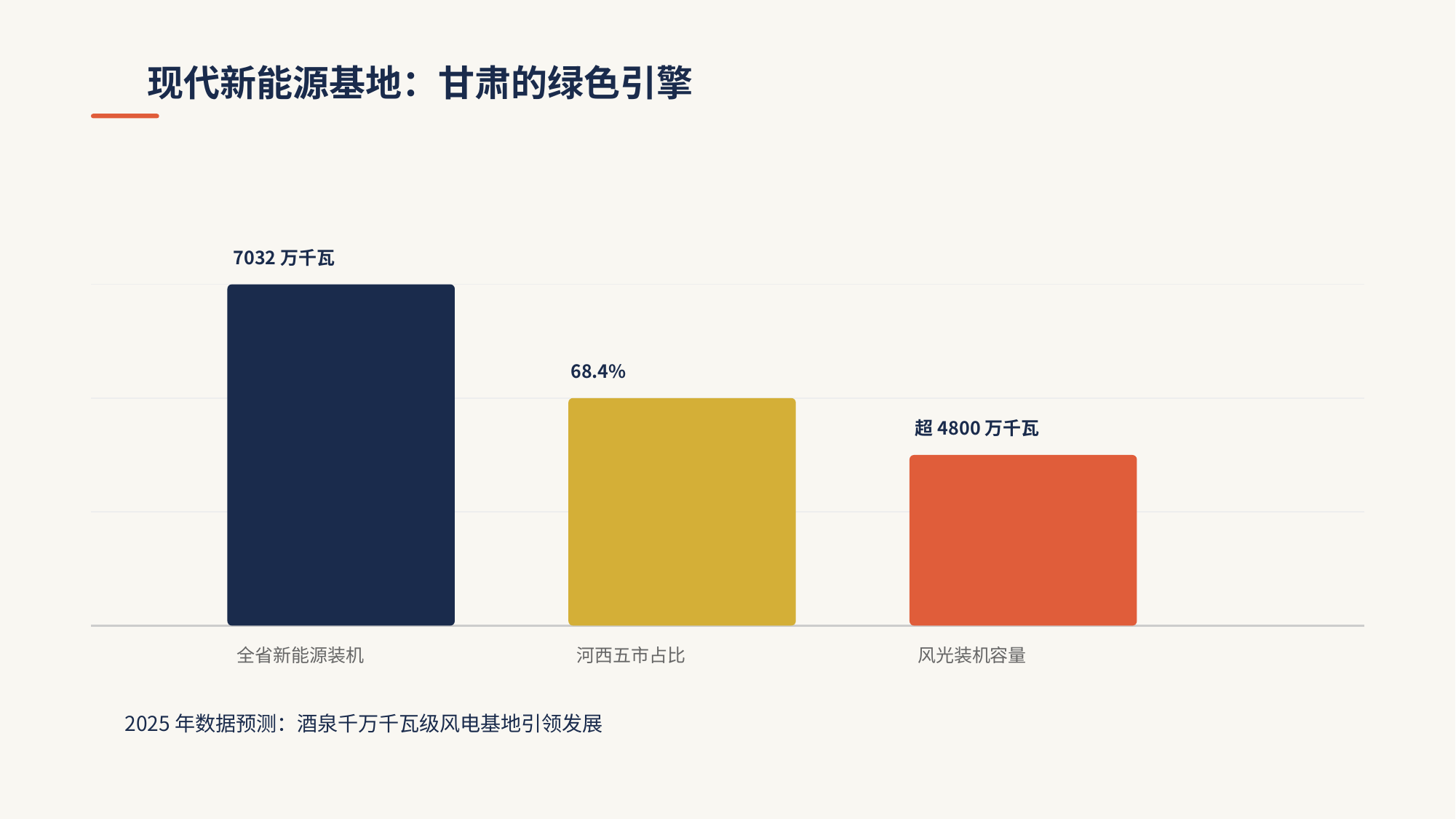

现代新能源基地：甘肃的绿色引擎

7032万千瓦

68.4%

超4800万千瓦

全省新能源装机
河西五市占比
风光装机容量
2025年数据预测：酒泉千万千瓦级风电基地引领发展